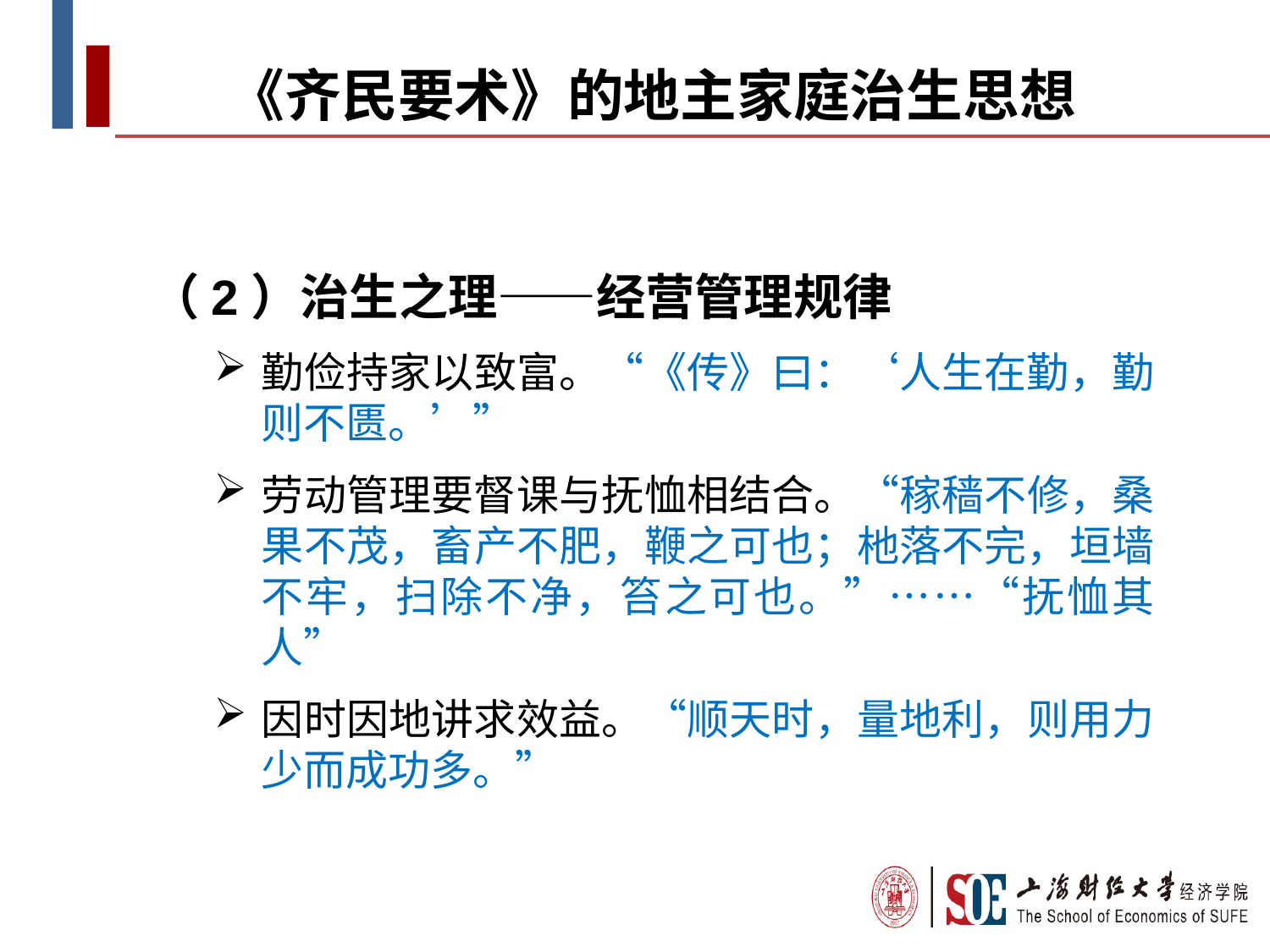

《齐民要术》的地主家庭治生思想
（2）治生之理——经营管理规律
勤俭持家以致富。“《传》曰：‘人生在勤，勤则不匮。’”
劳动管理要督课与抚恤相结合。“稼穑不修，桑果不茂，畜产不肥，鞭之可也；杝落不完，垣墙不牢，扫除不净，笞之可也。”……“抚恤其人”
因时因地讲求效益。“顺天时，量地利，则用力少而成功多。”